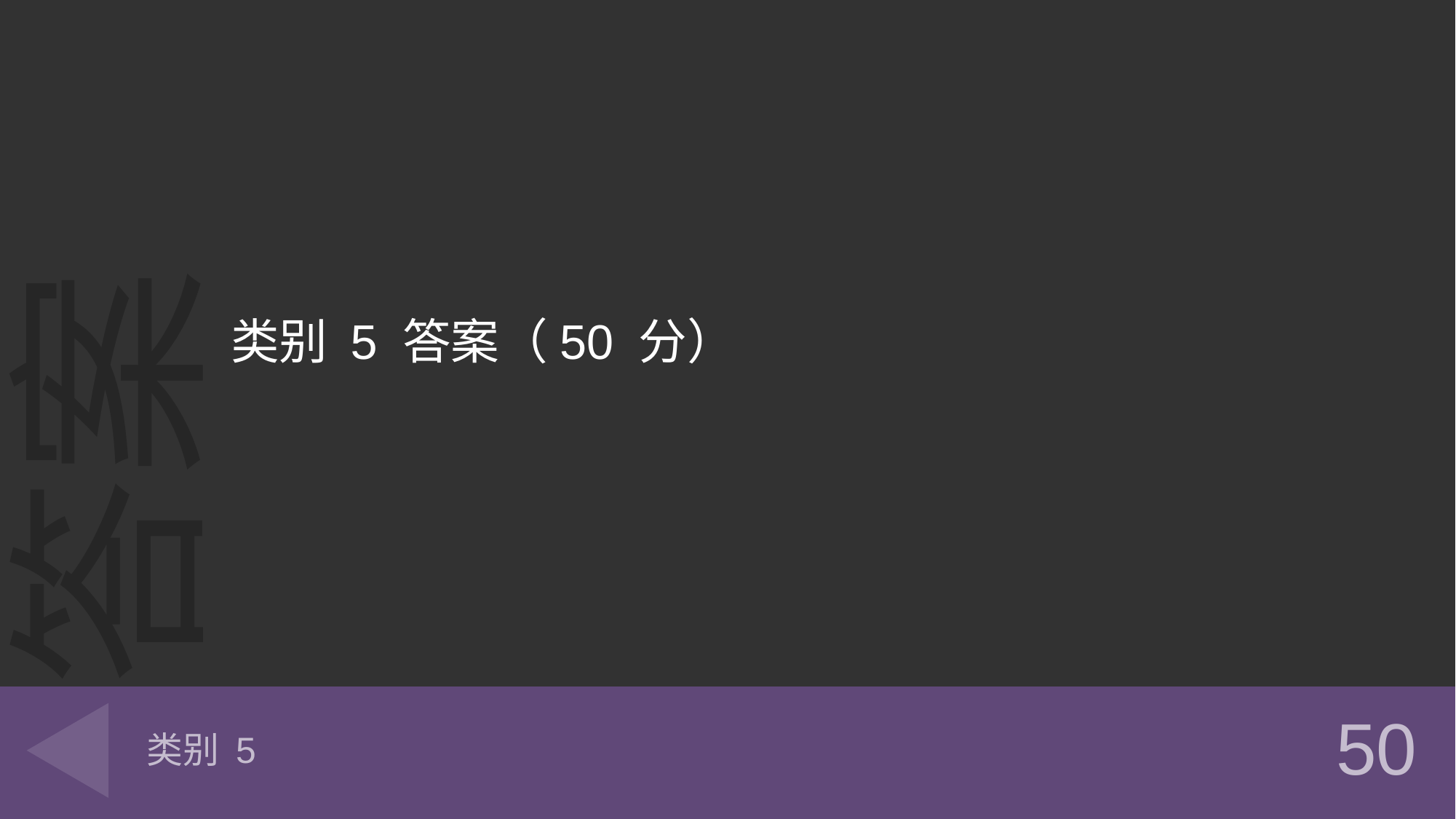

类别 5 答案（50 分）
# 类别 5
50